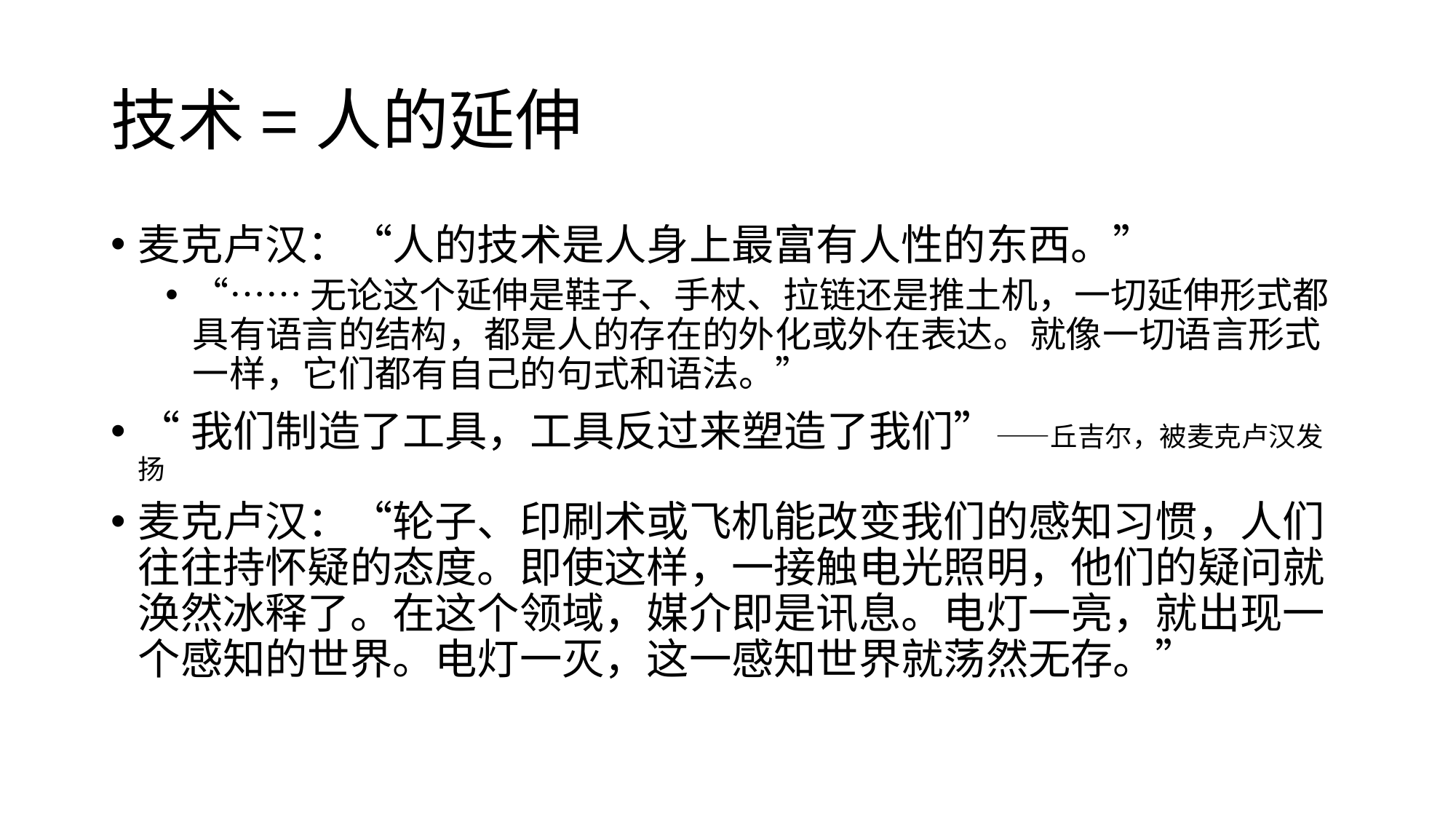

# 技术=人的延伸
麦克卢汉：“人的技术是人身上最富有人性的东西。”
“……无论这个延伸是鞋子、手杖、拉链还是推土机，一切延伸形式都具有语言的结构，都是人的存在的外化或外在表达。就像一切语言形式一样，它们都有自己的句式和语法。”
“我们制造了工具，工具反过来塑造了我们”——丘吉尔，被麦克卢汉发扬
麦克卢汉：“轮子、印刷术或飞机能改变我们的感知习惯，人们往往持怀疑的态度。即使这样，一接触电光照明，他们的疑问就涣然冰释了。在这个领域，媒介即是讯息。电灯一亮，就出现一个感知的世界。电灯一灭，这一感知世界就荡然无存。”